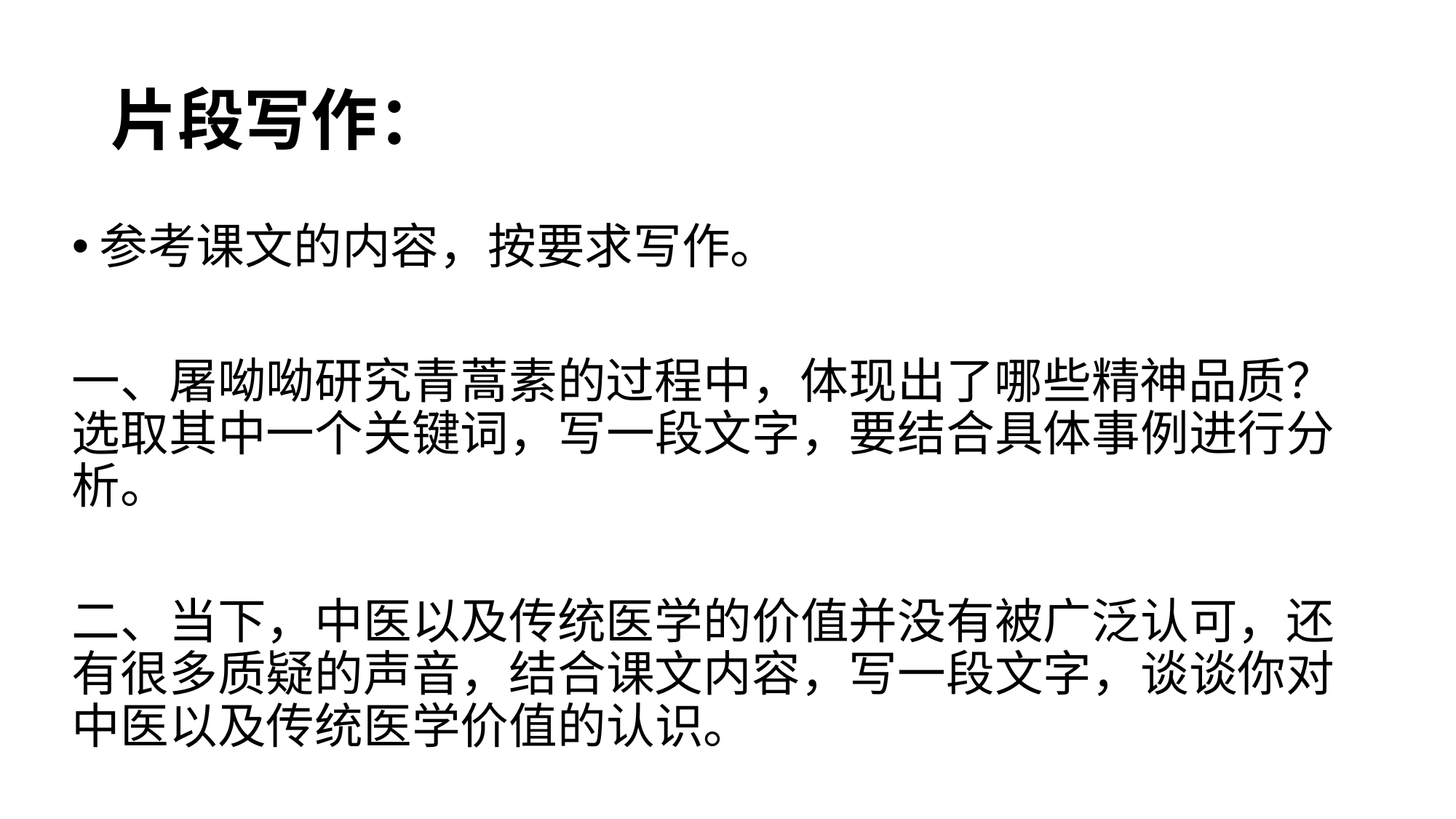

# 片段写作：
参考课文的内容，按要求写作。

一、屠呦呦研究青蒿素的过程中，体现出了哪些精神品质？选取其中一个关键词，写一段文字，要结合具体事例进行分析。

二、当下，中医以及传统医学的价值并没有被广泛认可，还有很多质疑的声音，结合课文内容，写一段文字，谈谈你对中医以及传统医学价值的认识。